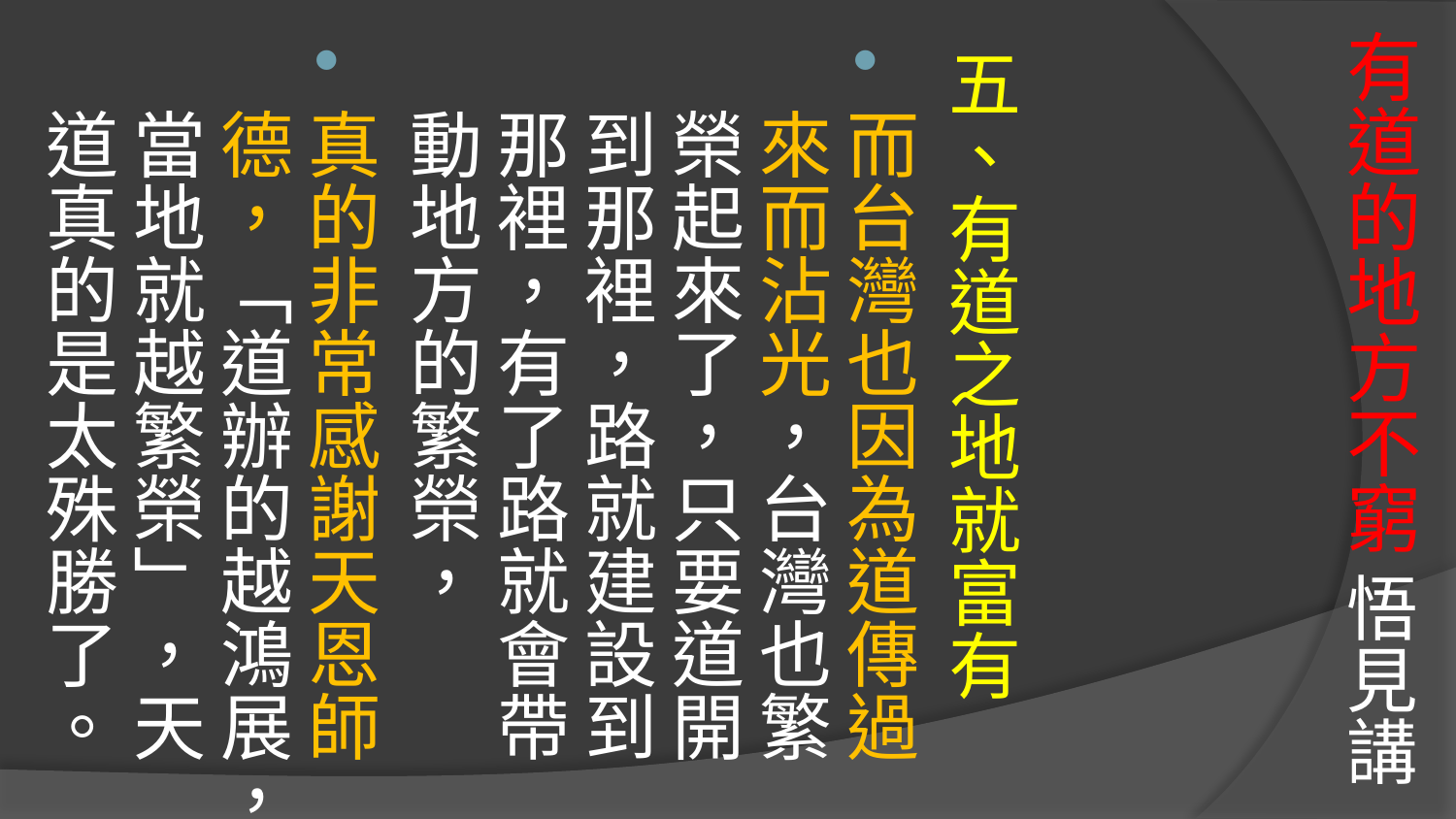

# 有道的地方不窮 悟見講
五、有道之地就富有
而台灣也因為道傳過來而沾光，台灣也繁榮起來了，只要道開到那裡，路就建設到那裡，有了路就會帶動地方的繁榮，
真的非常感謝天恩師德，「道辦的越鴻展，當地就越繁榮」，天道真的是太殊勝了。